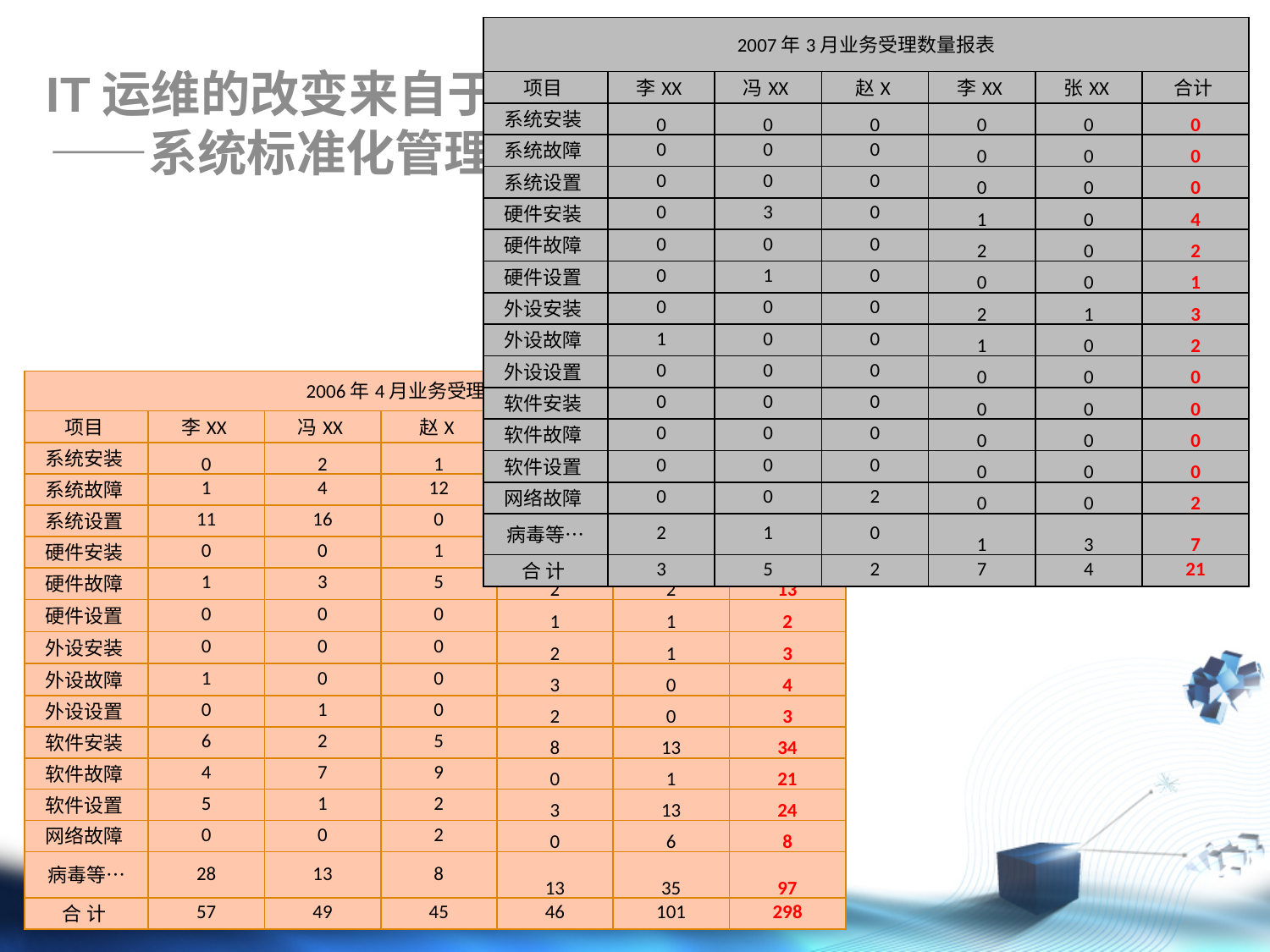

| 2007年3月业务受理数量报表 |  |  |  |  |  |  |
| --- | --- | --- | --- | --- | --- | --- |
| 项目 | 李XX | 冯XX | 赵X | 李XX | 张XX | 合计 |
| 系统安装 | 0 | 0 | 0 | 0 | 0 | 0 |
| 系统故障 | 0 | 0 | 0 | 0 | 0 | 0 |
| 系统设置 | 0 | 0 | 0 | 0 | 0 | 0 |
| 硬件安装 | 0 | 3 | 0 | 1 | 0 | 4 |
| 硬件故障 | 0 | 0 | 0 | 2 | 0 | 2 |
| 硬件设置 | 0 | 1 | 0 | 0 | 0 | 1 |
| 外设安装 | 0 | 0 | 0 | 2 | 1 | 3 |
| 外设故障 | 1 | 0 | 0 | 1 | 0 | 2 |
| 外设设置 | 0 | 0 | 0 | 0 | 0 | 0 |
| 软件安装 | 0 | 0 | 0 | 0 | 0 | 0 |
| 软件故障 | 0 | 0 | 0 | 0 | 0 | 0 |
| 软件设置 | 0 | 0 | 0 | 0 | 0 | 0 |
| 网络故障 | 0 | 0 | 2 | 0 | 0 | 2 |
| 病毒等… | 2 | 1 | 0 | 1 | 3 | 7 |
| 合 计 | 3 | 5 | 2 | 7 | 4 | 21 |
# IT运维的改变来自于 ——系统标准化管理
| 2006年4月业务受理数量报表 |  |  |  |  |  |  |
| --- | --- | --- | --- | --- | --- | --- |
| 项目 | 李XX | 冯XX | 赵X | 李XX | 张XX | 合计 |
| 系统安装 | 0 | 2 | 1 | 0 | 5 | 9 |
| 系统故障 | 1 | 4 | 12 | 1 | 8 | 26 |
| 系统设置 | 11 | 16 | 0 | 8 | 16 | 51 |
| 硬件安装 | 0 | 0 | 1 | 2 | 0 | 3 |
| 硬件故障 | 1 | 3 | 5 | 2 | 2 | 13 |
| 硬件设置 | 0 | 0 | 0 | 1 | 1 | 2 |
| 外设安装 | 0 | 0 | 0 | 2 | 1 | 3 |
| 外设故障 | 1 | 0 | 0 | 3 | 0 | 4 |
| 外设设置 | 0 | 1 | 0 | 2 | 0 | 3 |
| 软件安装 | 6 | 2 | 5 | 8 | 13 | 34 |
| 软件故障 | 4 | 7 | 9 | 0 | 1 | 21 |
| 软件设置 | 5 | 1 | 2 | 3 | 13 | 24 |
| 网络故障 | 0 | 0 | 2 | 0 | 6 | 8 |
| 病毒等… | 28 | 13 | 8 | 13 | 35 | 97 |
| 合 计 | 57 | 49 | 45 | 46 | 101 | 298 |